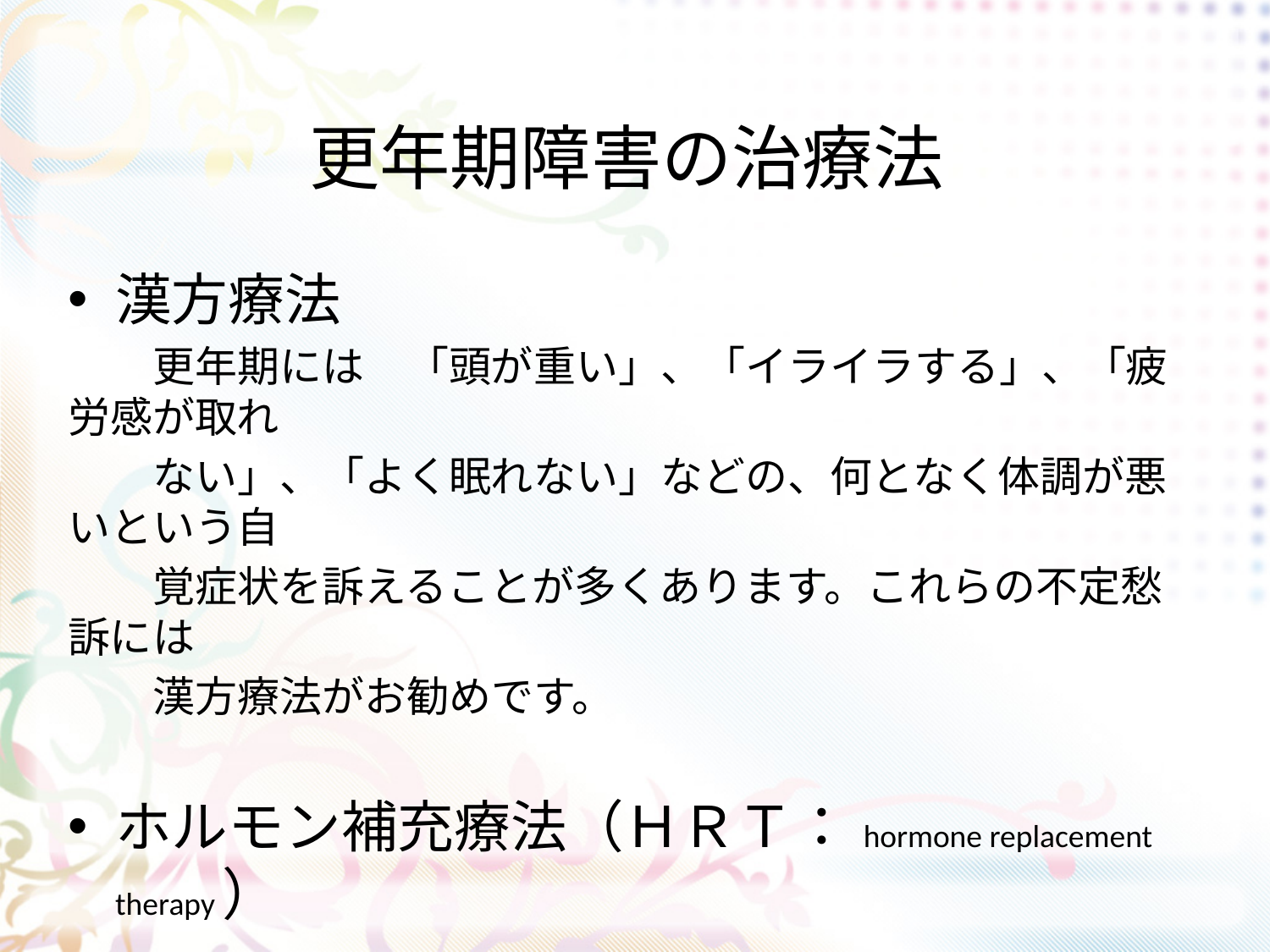

# 更年期障害の治療法
漢方療法
　　更年期には　「頭が重い」、「イライラする」、「疲労感が取れ
　　ない」、「よく眠れない」などの、何となく体調が悪いという自
　　覚症状を訴えることが多くあります。これらの不定愁訴には
　　漢方療法がお勧めです。

ホルモン補充療法（ＨＲＴ：hormone replacement therapy）